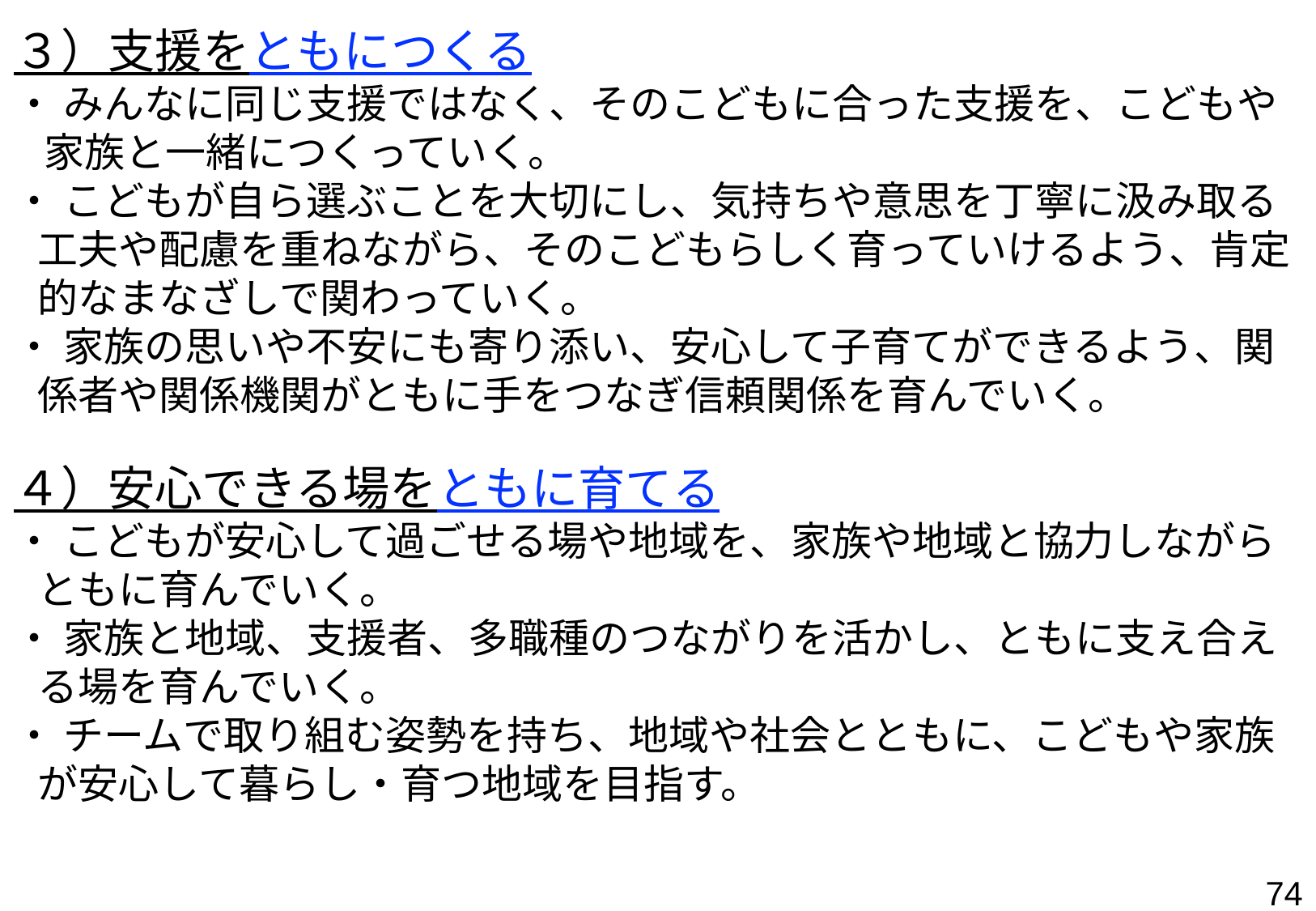

３）支援をともにつくる
・ みんなに同じ支援ではなく、そのこどもに合った支援を、こどもや家族と一緒につくっていく。
・ こどもが自ら選ぶことを大切にし、気持ちや意思を丁寧に汲み取る工夫や配慮を重ねながら、そのこどもらしく育っていけるよう、肯定的なまなざしで関わっていく。
・ 家族の思いや不安にも寄り添い、安心して子育てができるよう、関係者や関係機関がともに手をつなぎ信頼関係を育んでいく。
４）安心できる場をともに育てる
・ こどもが安心して過ごせる場や地域を、家族や地域と協力しながらともに育んでいく。
・ 家族と地域、支援者、多職種のつながりを活かし、ともに支え合える場を育んでいく。
・ チームで取り組む姿勢を持ち、地域や社会とともに、こどもや家族が安心して暮らし・育つ地域を目指す。
74